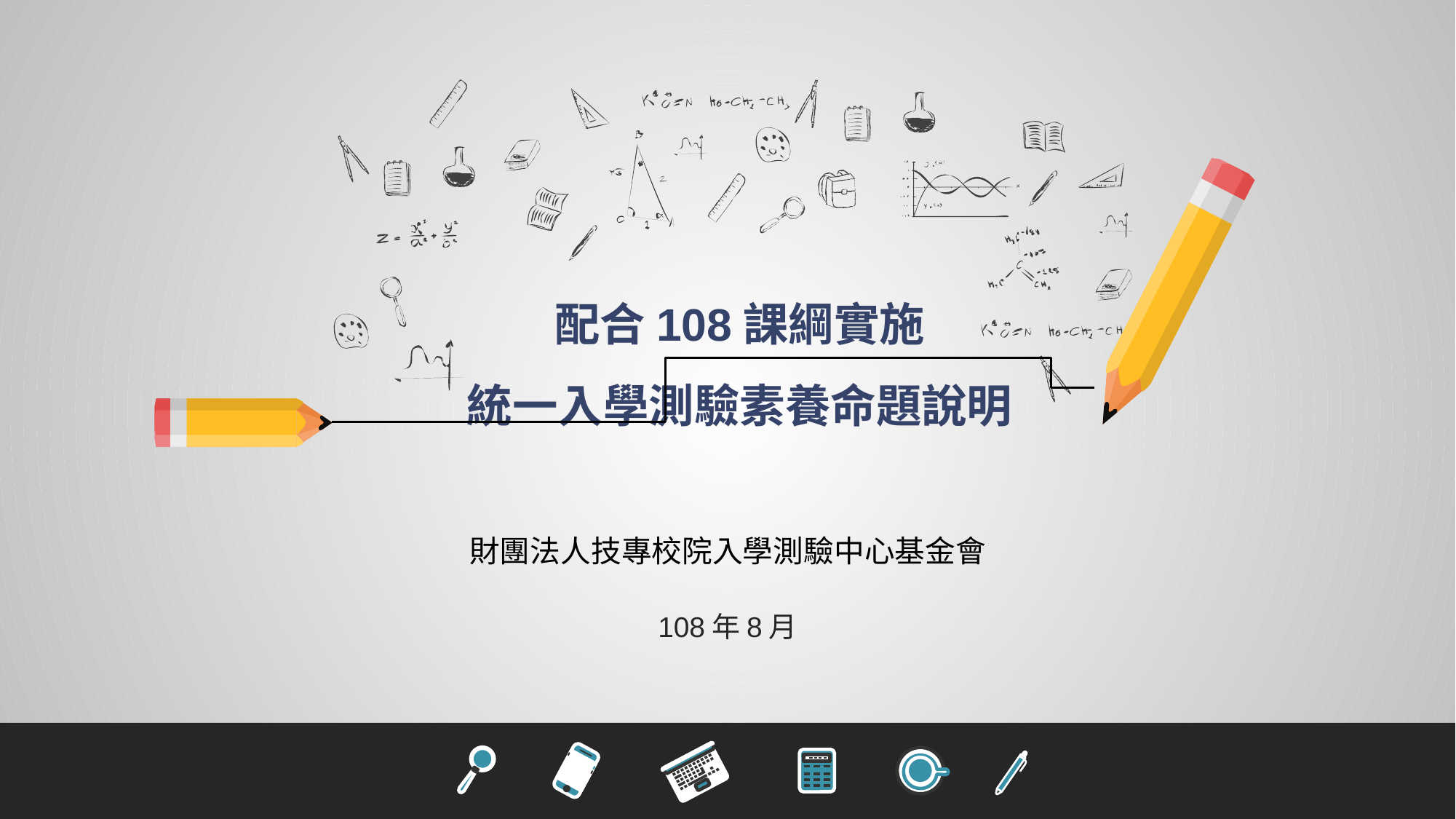

配合108課綱實施
統一入學測驗素養命題說明

財團法人技專校院入學測驗中心基金會
108年8月